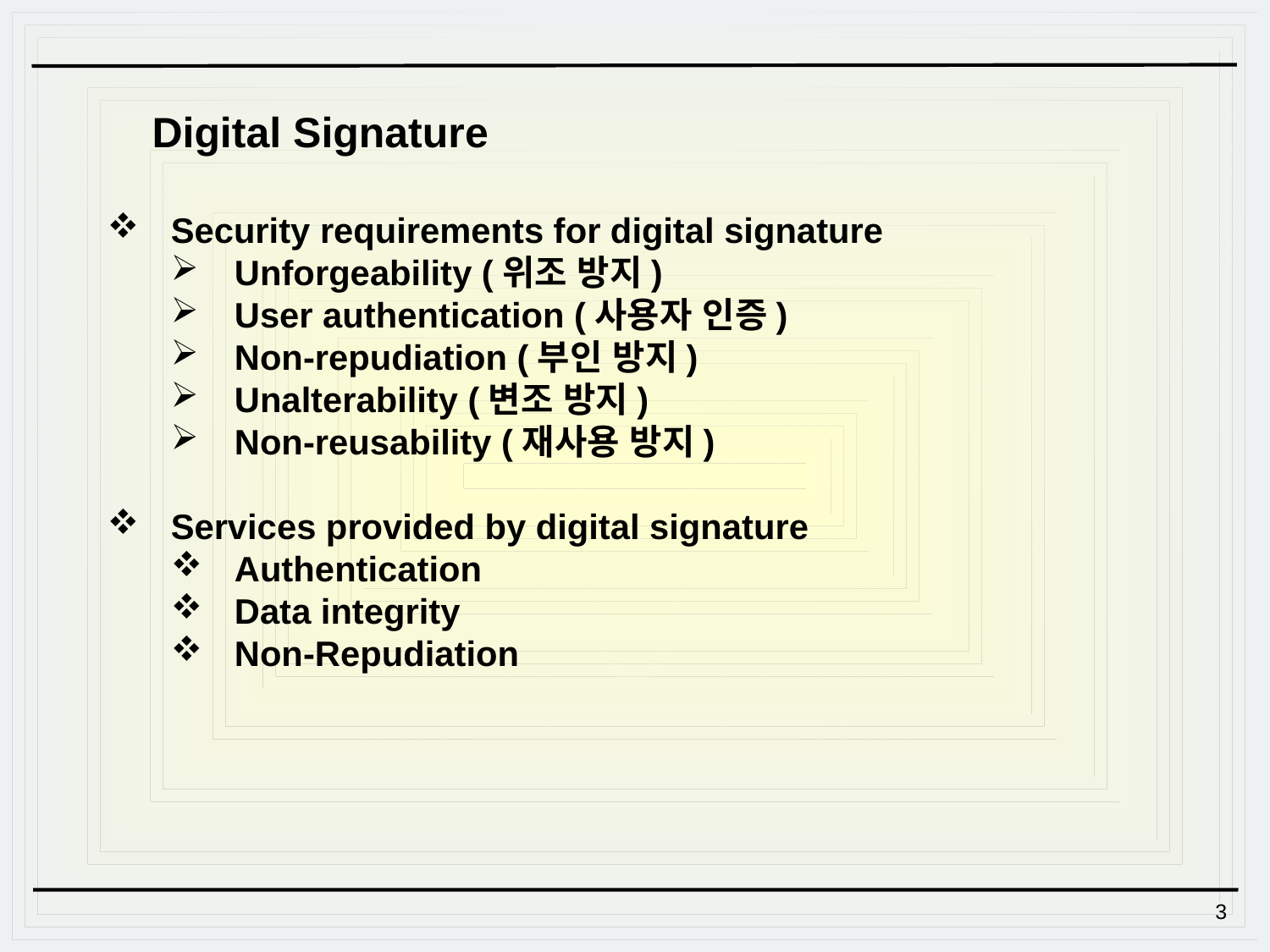

Digital Signature
Security requirements for digital signature
Unforgeability (위조 방지)
User authentication (사용자 인증)
Non-repudiation (부인 방지)
Unalterability (변조 방지)
Non-reusability (재사용 방지)

Services provided by digital signature
Authentication
Data integrity
Non-Repudiation

3